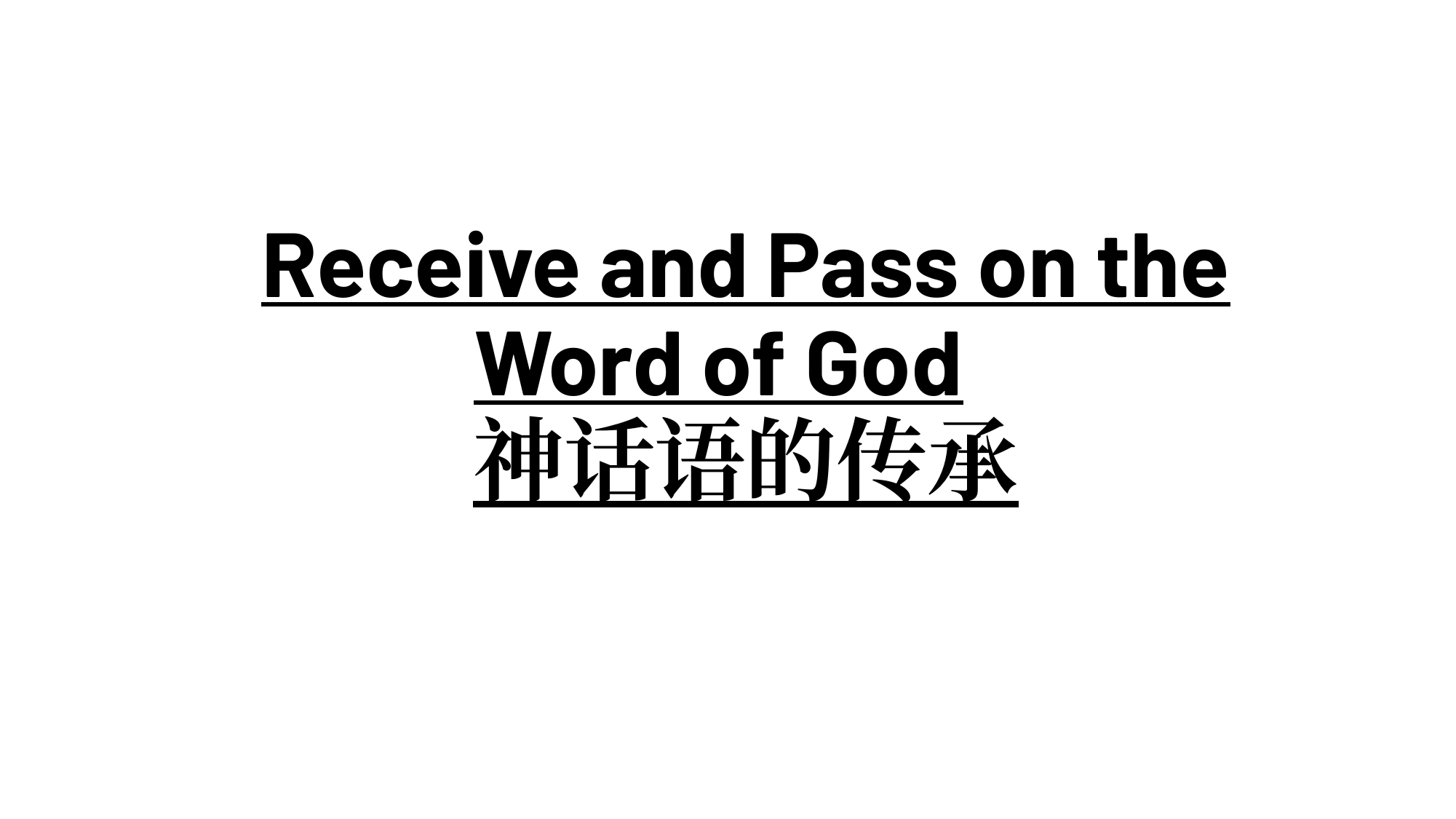

# Receive and Pass on the Word of God 神话语的传承